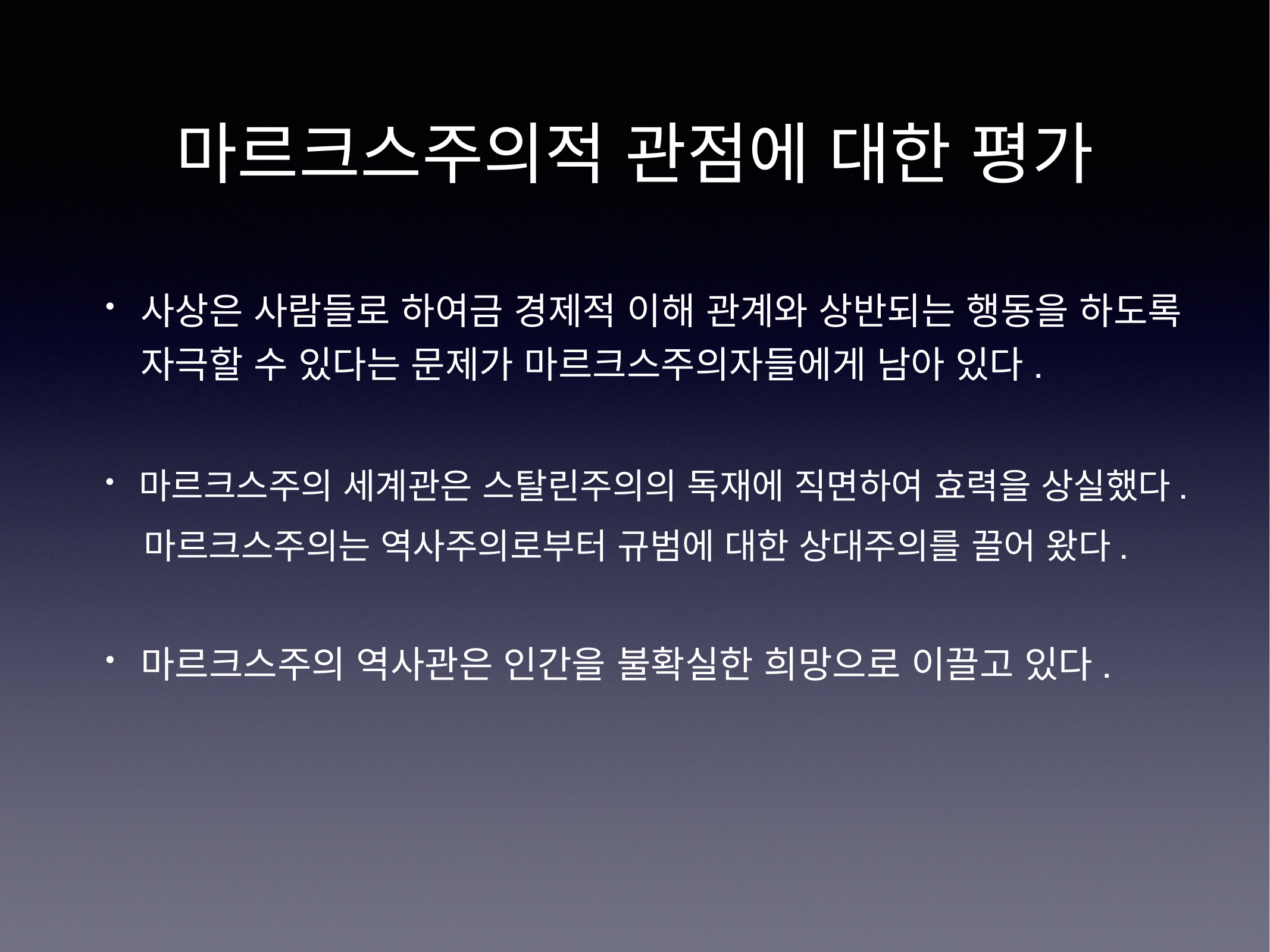

# 마르크스주의적 관점에 대한 평가
사상은 사람들로 하여금 경제적 이해 관계와 상반되는 행동을 하도록 자극할 수 있다는 문제가 마르크스주의자들에게 남아 있다.
마르크스주의 세계관은 스탈린주의의 독재에 직면하여 효력을 상실했다.
    마르크스주의는 역사주의로부터 규범에 대한 상대주의를 끌어 왔다.
마르크스주의 역사관은 인간을 불확실한 희망으로 이끌고 있다.